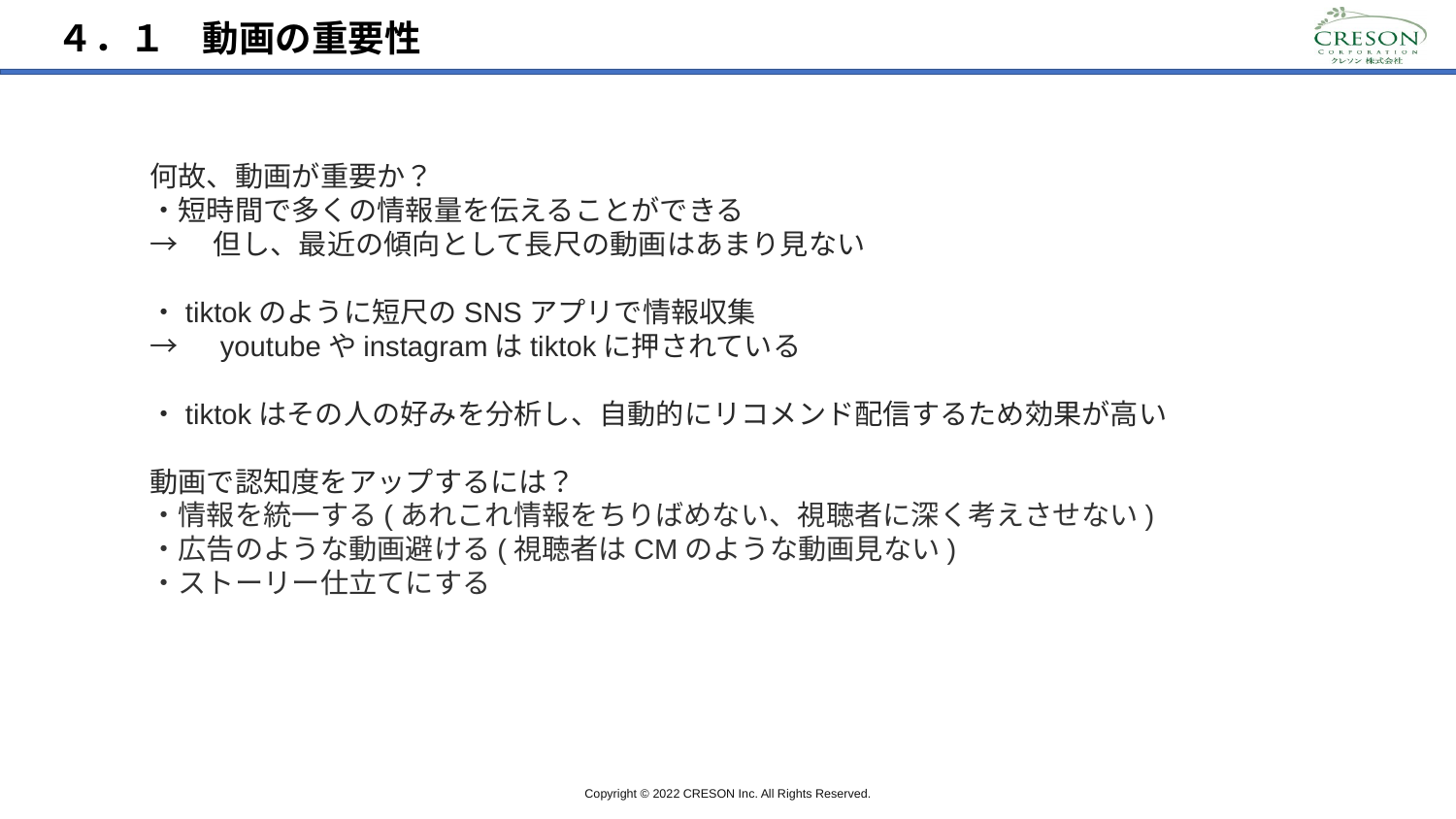

４．１　動画の重要性
何故、動画が重要か？
・短時間で多くの情報量を伝えることができる
→　但し、最近の傾向として長尺の動画はあまり見ない

・tiktokのように短尺のSNSアプリで情報収集
→　youtubeやinstagramはtiktokに押されている

・tiktokはその人の好みを分析し、自動的にリコメンド配信するため効果が高い

動画で認知度をアップするには？
・情報を統一する(あれこれ情報をちりばめない、視聴者に深く考えさせない)
・広告のような動画避ける(視聴者はCMのような動画見ない)
・ストーリー仕立てにする